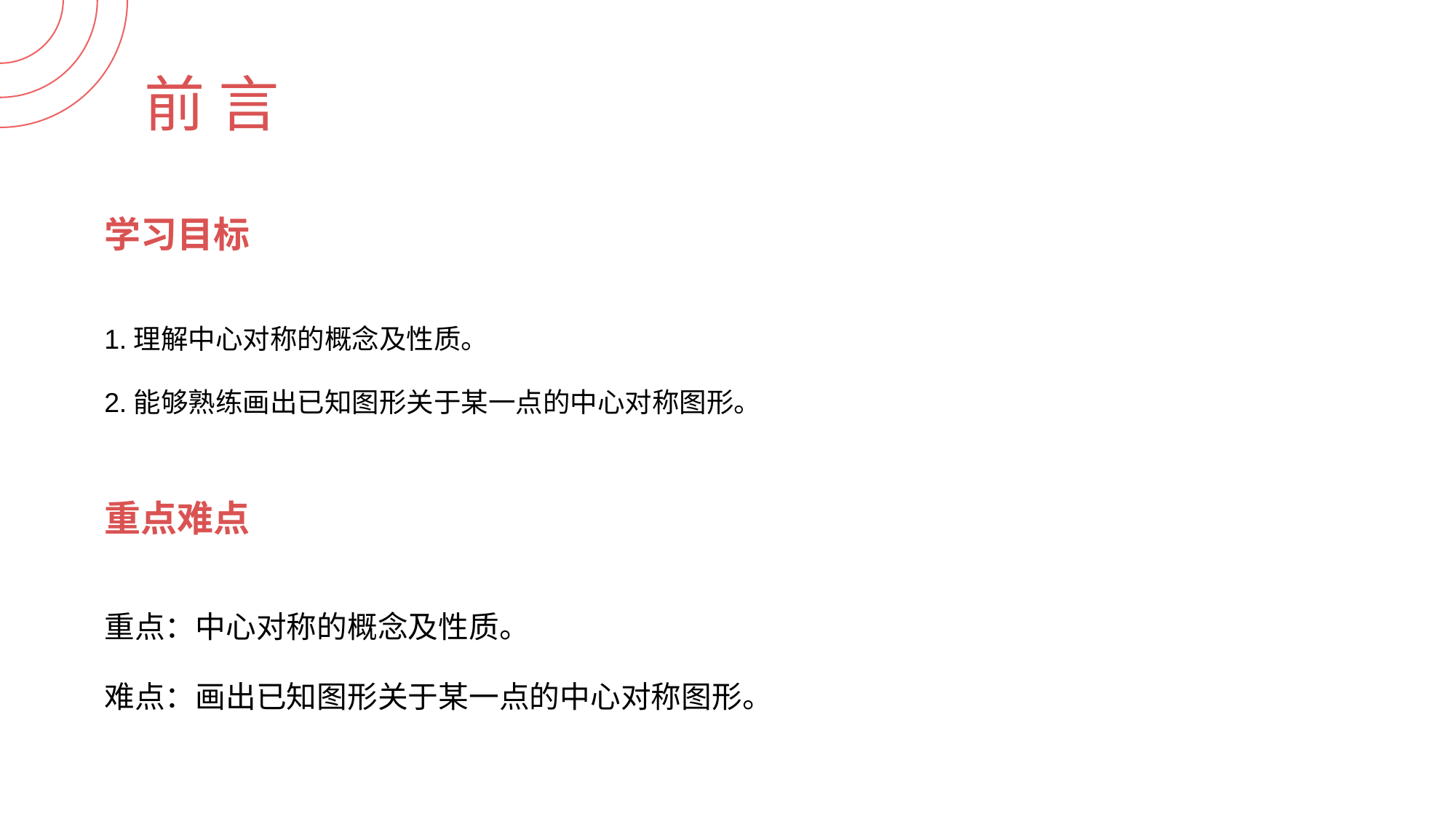

前 言
学习目标
1.理解中心对称的概念及性质。
2.能够熟练画出已知图形关于某一点的中心对称图形。
重点难点
重点：中心对称的概念及性质。
难点：画出已知图形关于某一点的中心对称图形。